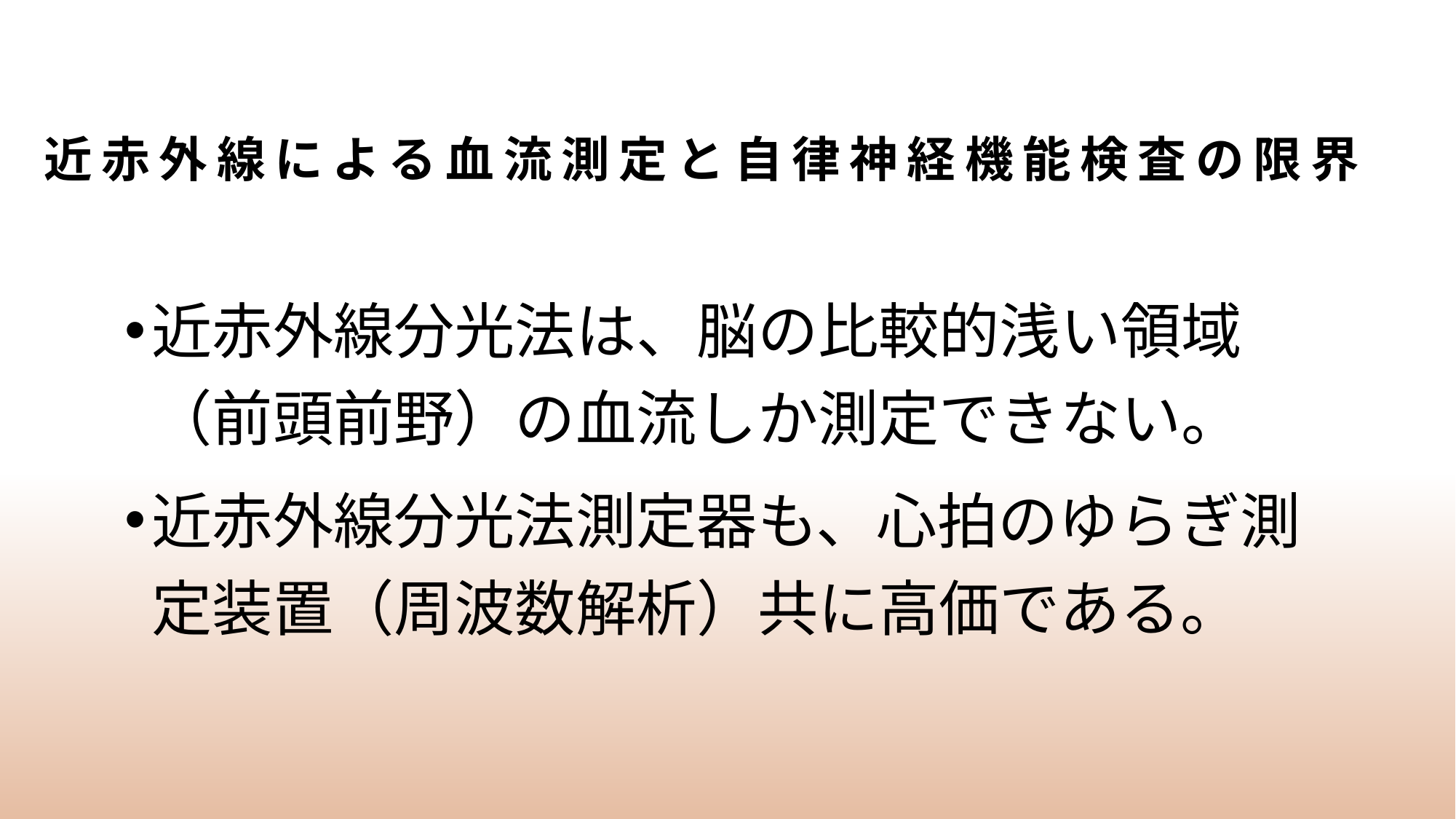

# 近赤外線による血流測定と自律神経機能検査の限界
近赤外線分光法は、脳の比較的浅い領域（前頭前野）の血流しか測定できない。
近赤外線分光法測定器も、心拍のゆらぎ測定装置（周波数解析）共に高価である。